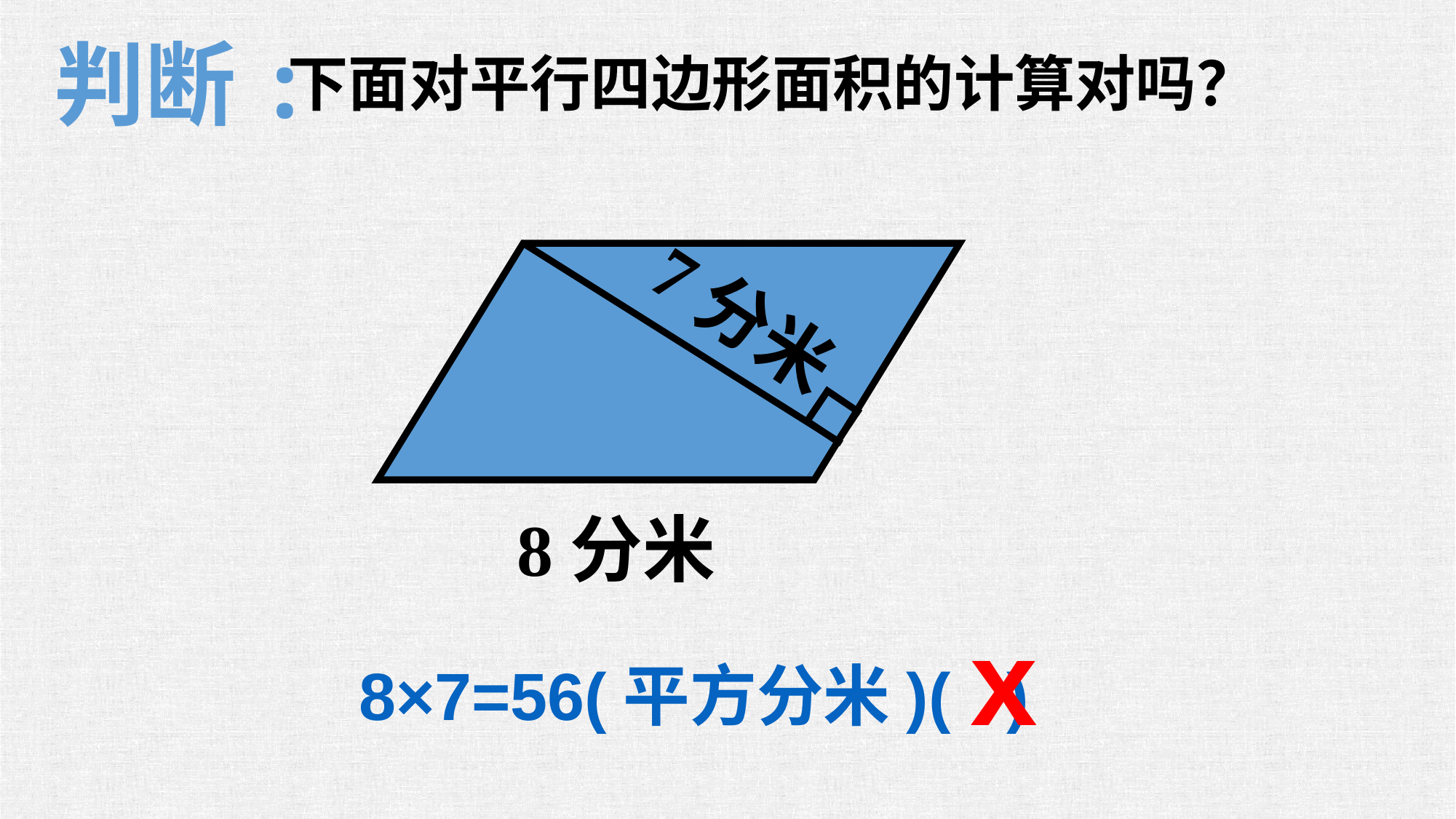

判断:

下面对平行四边形面积的计算对吗？

7分米
8分米
x
8×7=56(平方分米)(   )